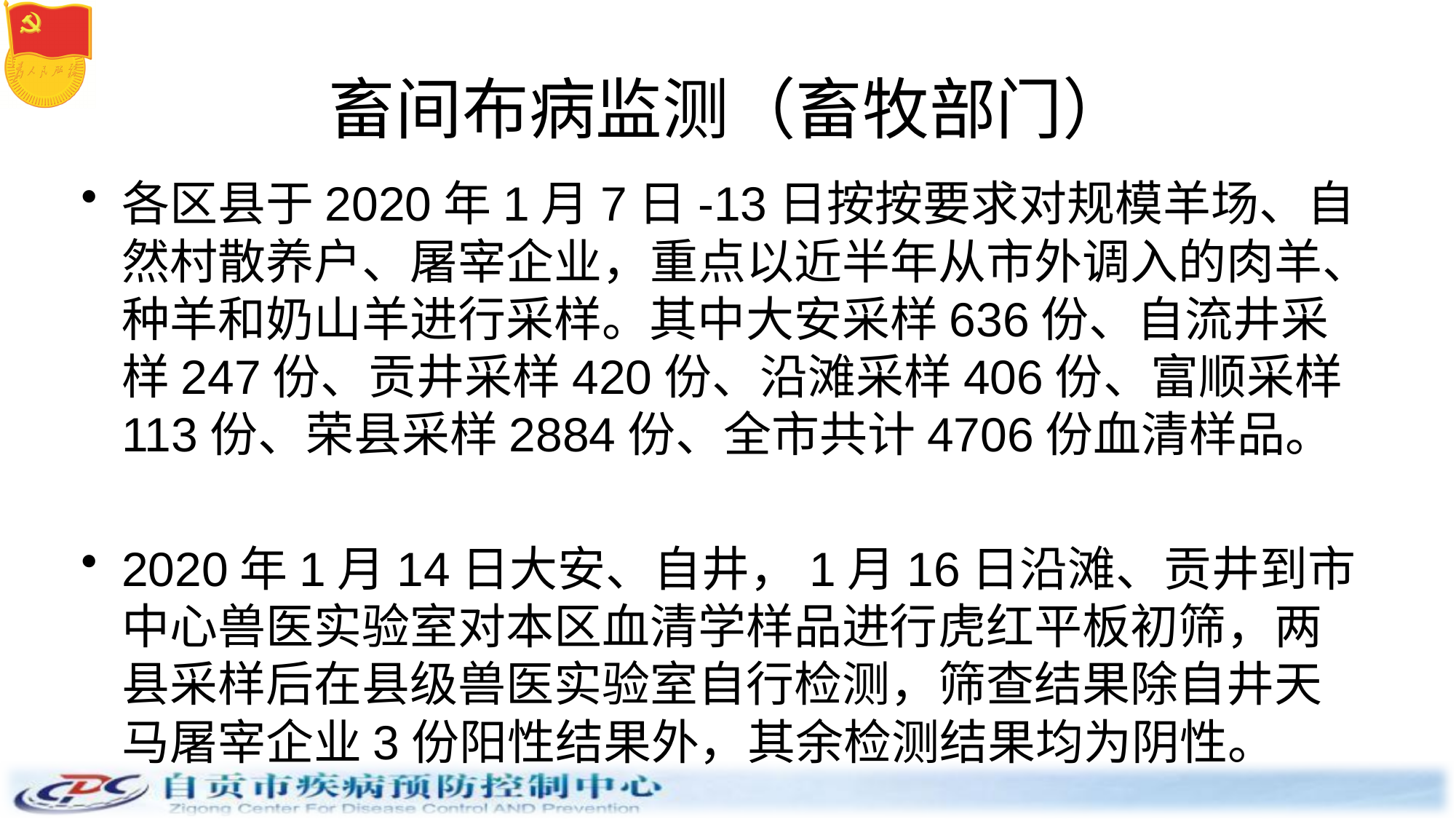

# 畜间布病监测（畜牧部门）
各区县于2020年1月7日-13日按按要求对规模羊场、自然村散养户、屠宰企业，重点以近半年从市外调入的肉羊、种羊和奶山羊进行采样。其中大安采样636份、自流井采样247份、贡井采样420份、沿滩采样406份、富顺采样113份、荣县采样2884份、全市共计4706份血清样品。

2020年1月14日大安、自井，1月16日沿滩、贡井到市中心兽医实验室对本区血清学样品进行虎红平板初筛，两县采样后在县级兽医实验室自行检测，筛查结果除自井天马屠宰企业3份阳性结果外，其余检测结果均为阴性。